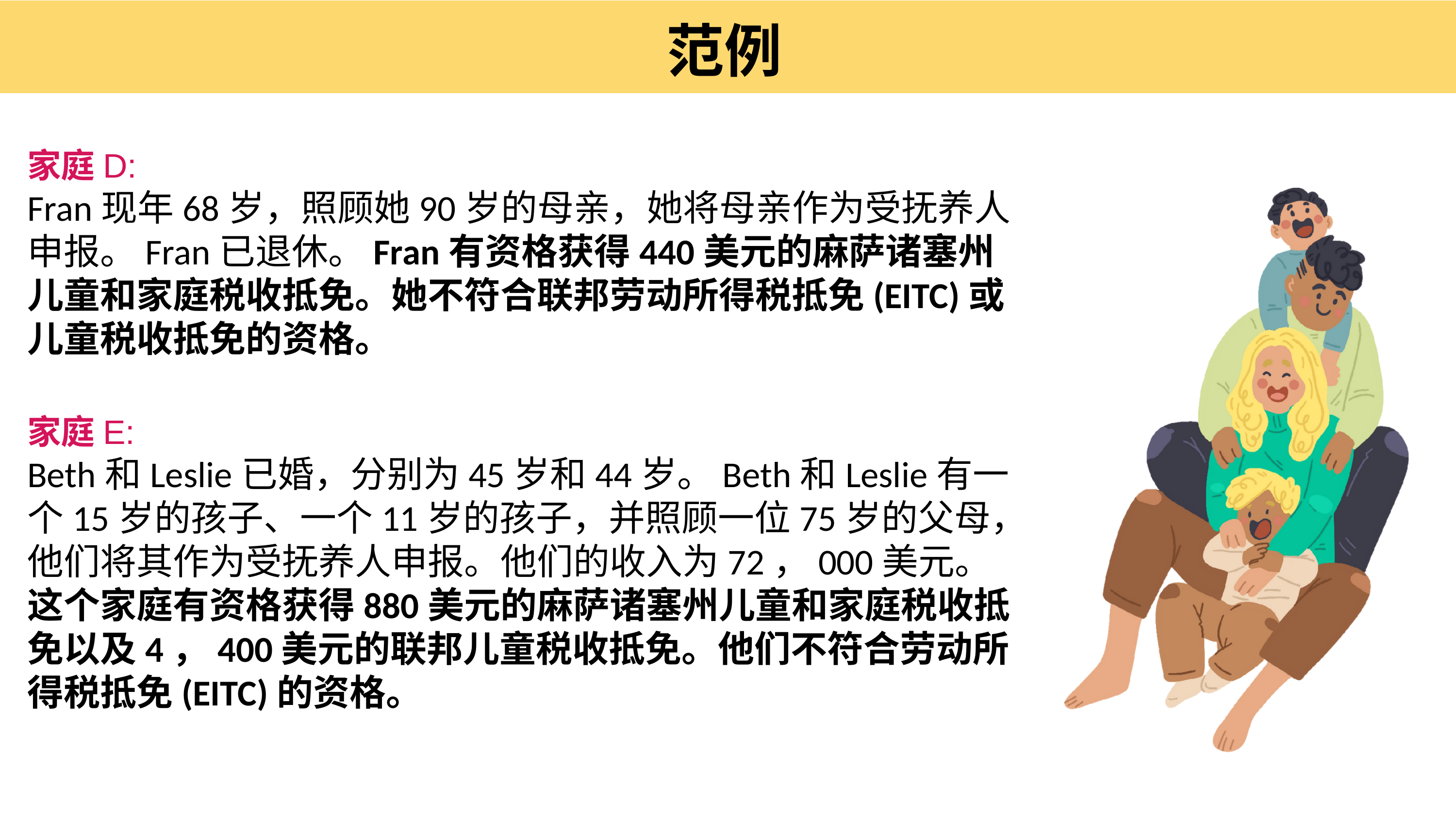

范例
家庭D:
Fran现年68岁，照顾她90岁的母亲，她将母亲作为受抚养人申报。Fran已退休。Fran有资格获得440美元的麻萨诸塞州儿童和家庭税收抵免。她不符合联邦劳动所得税抵免(EITC)或儿童税收抵免的资格。

家庭E:
Beth和Leslie已婚，分别为45岁和44岁。Beth和Leslie有一个15岁的孩子、一个11岁的孩子，并照顾一位75岁的父母，他们将其作为受抚养人申报。他们的收入为72，000美元。这个家庭有资格获得880美元的麻萨诸塞州儿童和家庭税收抵免以及4，400美元的联邦儿童税收抵免。他们不符合劳动所得税抵免(EITC)的资格。